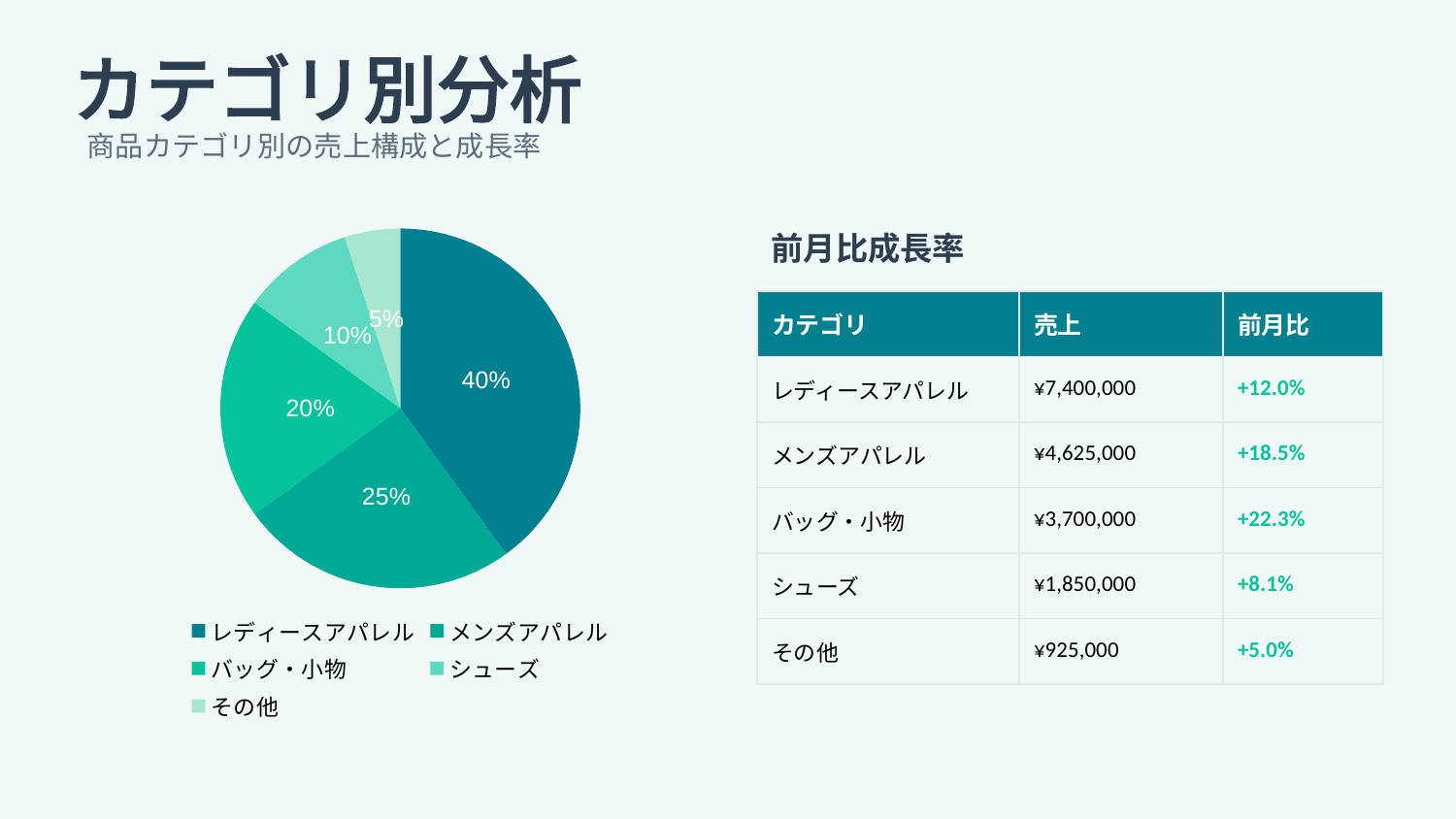

カテゴリ別分析
商品カテゴリ別の売上構成と成長率

### Chart

| Category | カテゴリ別構成比 |
|---|---|
| レディースアパレル | 40.0 |
| メンズアパレル | 25.0 |
| バッグ・小物 | 20.0 |
| シューズ | 10.0 |
| その他 | 5.0 |
前月比成長率
| カテゴリ | 売上 | 前月比 |
| --- | --- | --- |
| レディースアパレル | ¥7,400,000 | +12.0% |
| メンズアパレル | ¥4,625,000 | +18.5% |
| バッグ・小物 | ¥3,700,000 | +22.3% |
| シューズ | ¥1,850,000 | +8.1% |
| その他 | ¥925,000 | +5.0% |